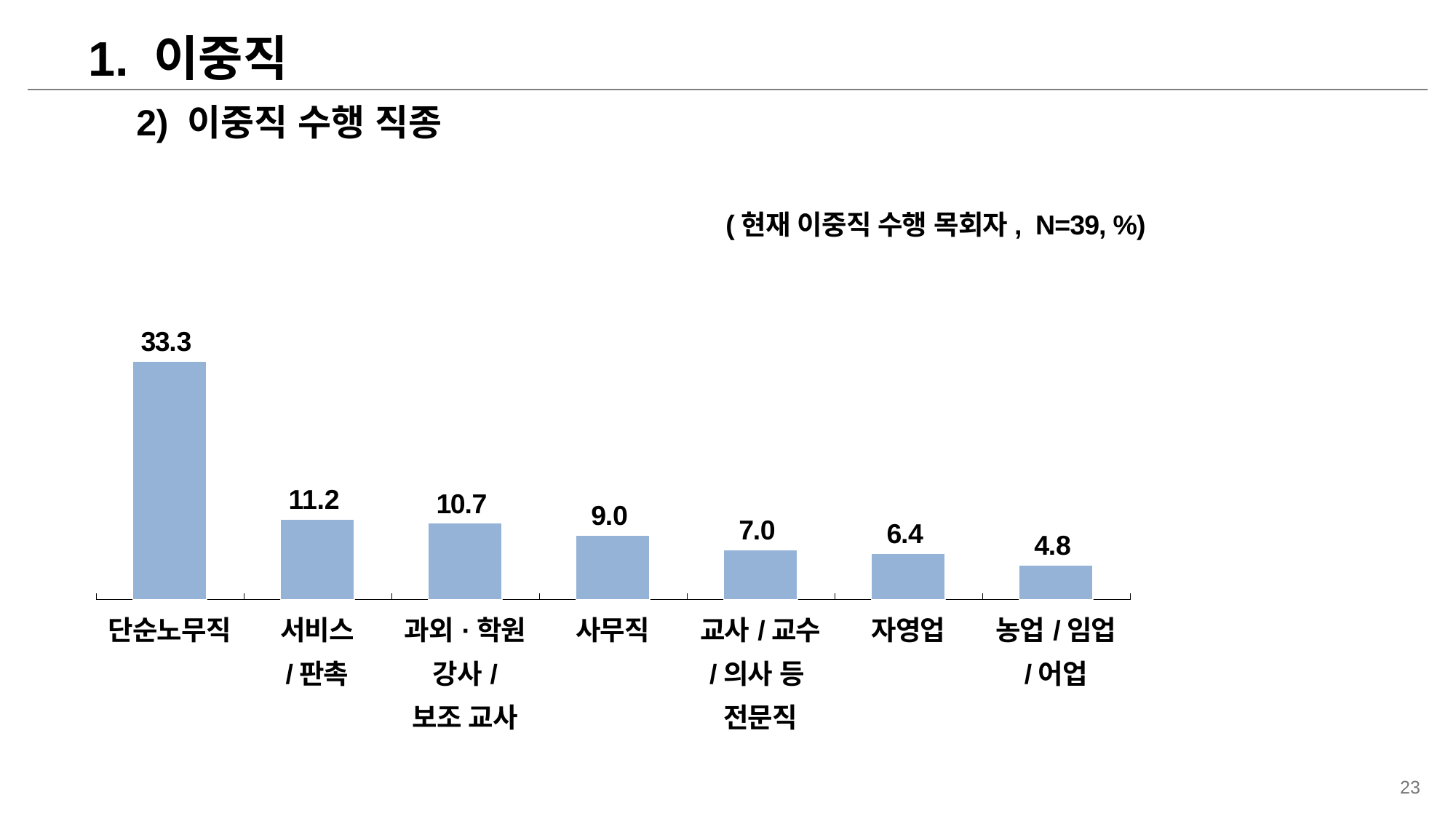

1. 이중직
2) 이중직 수행 직종
(현재 이중직 수행 목회자,  N=39, %)

### Chart

| Category | 개신교인 |
|---|---|
| 단순노무직 | 서비스 /판촉 | 과외·학원 강사/ 보조 교사 | 사무직 | 교사/교수 /의사 등 전문직 | 자영업 | 농업/임업 /어업 |
| --- | --- | --- | --- | --- | --- | --- |